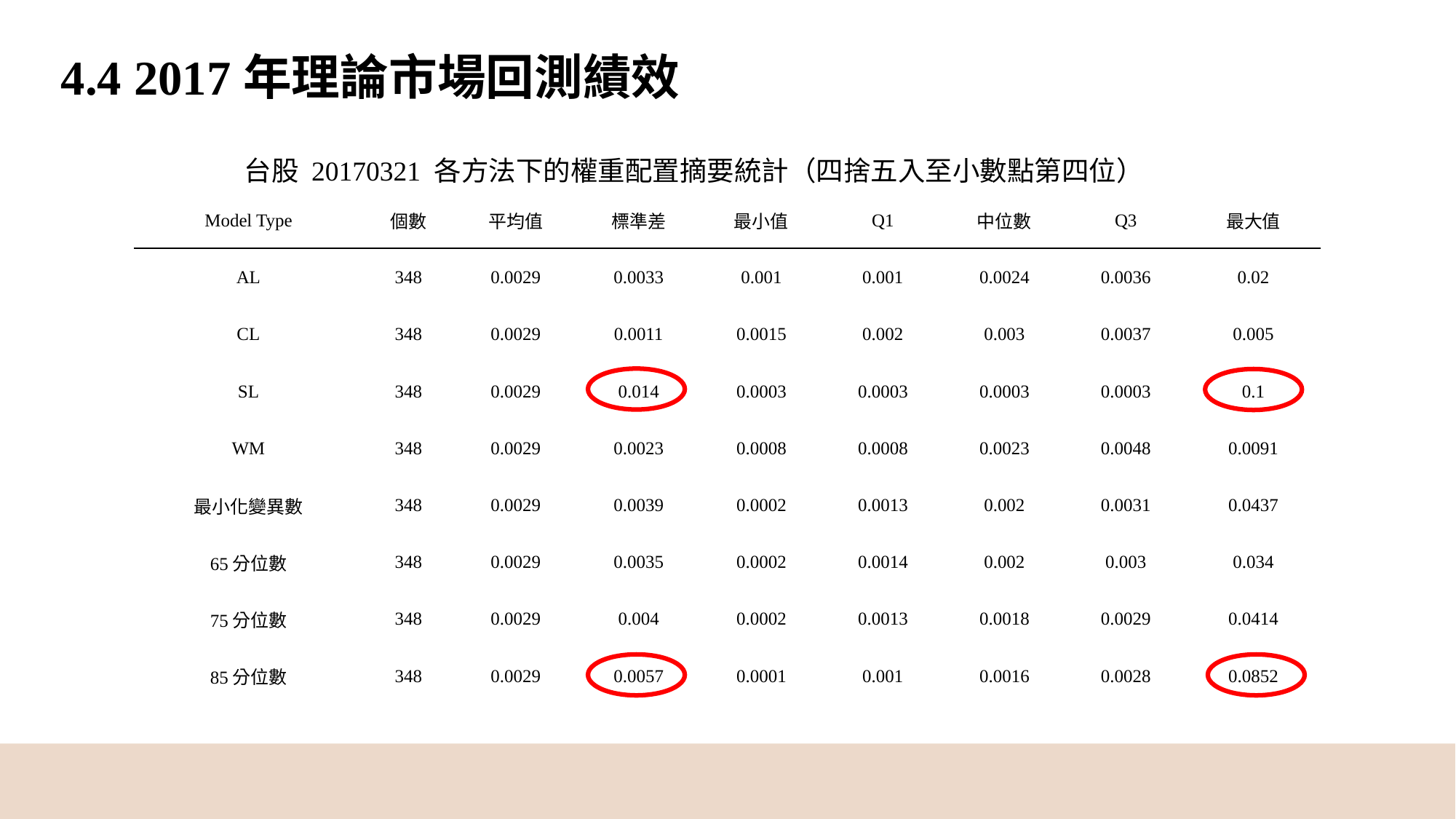

4.4 2017年理論市場回測績效
台股 20170321 各方法下的權重配置摘要統計（四捨五入至小數點第四位）
| Model Type | 個數 | 平均值 | 標準差 | 最小值 | Q1 | 中位數 | Q3 | 最大值 |
| --- | --- | --- | --- | --- | --- | --- | --- | --- |
| AL | 348 | 0.0029 | 0.0033 | 0.001 | 0.001 | 0.0024 | 0.0036 | 0.02 |
| CL | 348 | 0.0029 | 0.0011 | 0.0015 | 0.002 | 0.003 | 0.0037 | 0.005 |
| SL | 348 | 0.0029 | 0.014 | 0.0003 | 0.0003 | 0.0003 | 0.0003 | 0.1 |
| WM | 348 | 0.0029 | 0.0023 | 0.0008 | 0.0008 | 0.0023 | 0.0048 | 0.0091 |
| 最小化變異數 | 348 | 0.0029 | 0.0039 | 0.0002 | 0.0013 | 0.002 | 0.0031 | 0.0437 |
| 65分位數 | 348 | 0.0029 | 0.0035 | 0.0002 | 0.0014 | 0.002 | 0.003 | 0.034 |
| 75分位數 | 348 | 0.0029 | 0.004 | 0.0002 | 0.0013 | 0.0018 | 0.0029 | 0.0414 |
| 85分位數 | 348 | 0.0029 | 0.0057 | 0.0001 | 0.001 | 0.0016 | 0.0028 | 0.0852 |